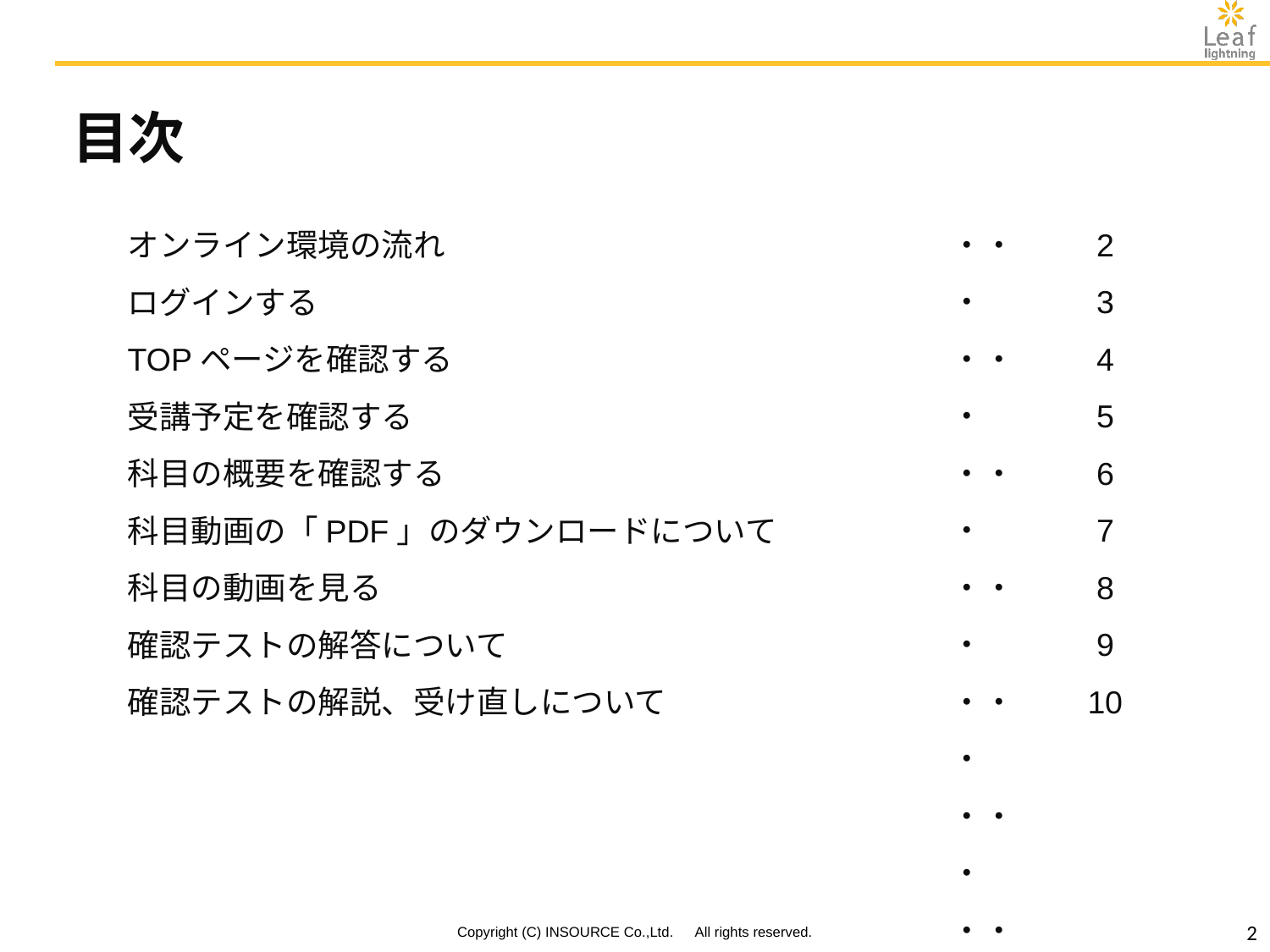

目次
・・・
・・・
・・・
・・・
・・・
・・・
・・・
・・・
・・・

 2
 3
 4
 5
 6
 7
 8
 9
10

オンライン環境の流れ
ログインする
TOPページを確認する
受講予定を確認する
科目の概要を確認する
科目動画の「PDF」のダウンロードについて
科目の動画を見る
確認テストの解答について
確認テストの解説、受け直しについて